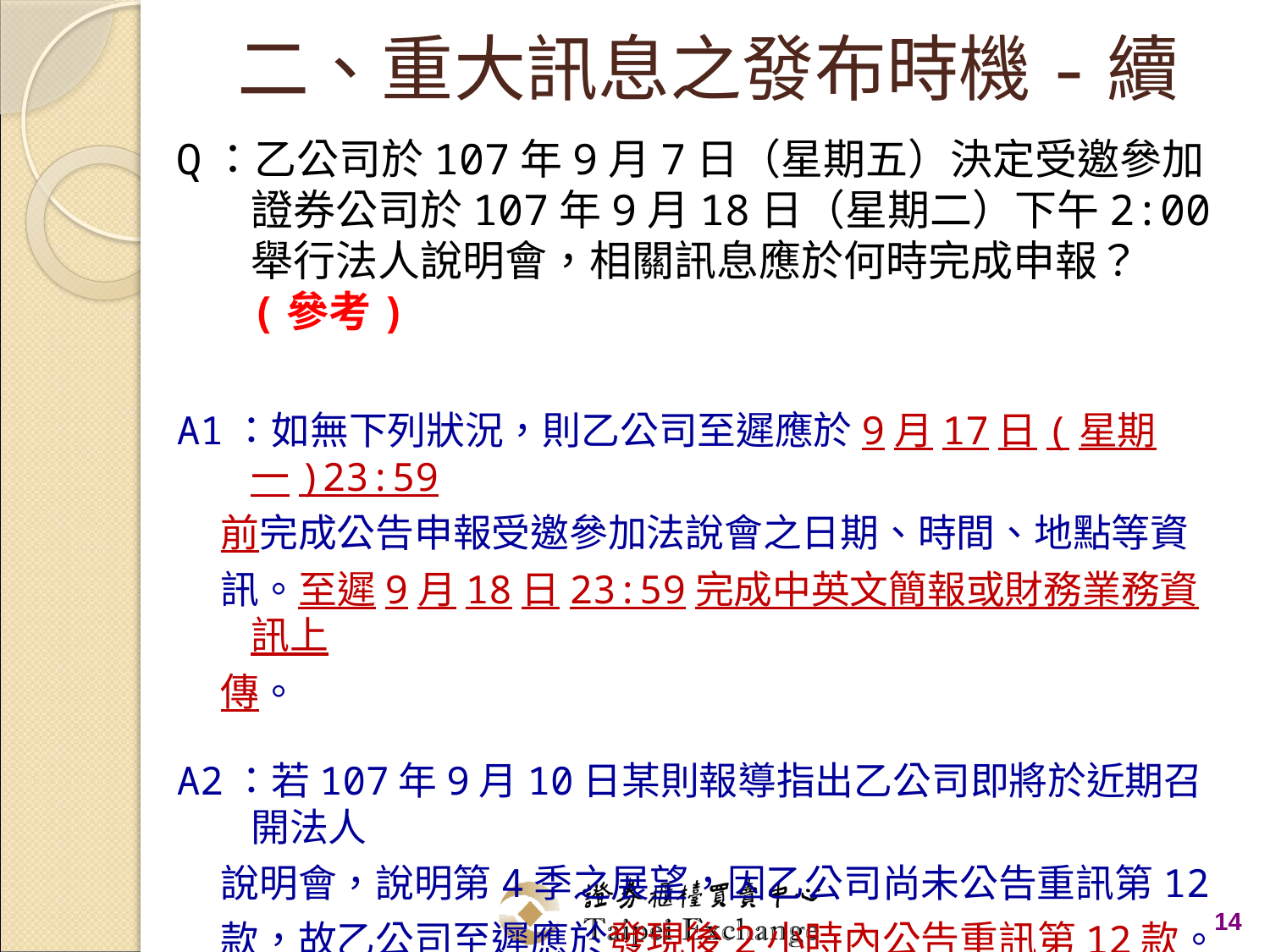

# 二、重大訊息之發布時機-續
Q：乙公司於107年9月7日（星期五）決定受邀參加證券公司於107年9月18日（星期二）下午2:00舉行法人說明會，相關訊息應於何時完成申報？(參考)

A1：如無下列狀況，則乙公司至遲應於9月17日(星期一)23:59
    前完成公告申報受邀參加法說會之日期、時間、地點等資
    訊。至遲9月18日23:59完成中英文簡報或財務業務資訊上
    傳。
A2：若107年9月10日某則報導指出乙公司即將於近期召開法人
    說明會，說明第4季之展望，因乙公司尚未公告重訊第12
    款，故乙公司至遲應於發現後2小時內公告重訊第12款。
    中英文簡報或財務業務資訊至遲9月18日23:59完成上傳。
14